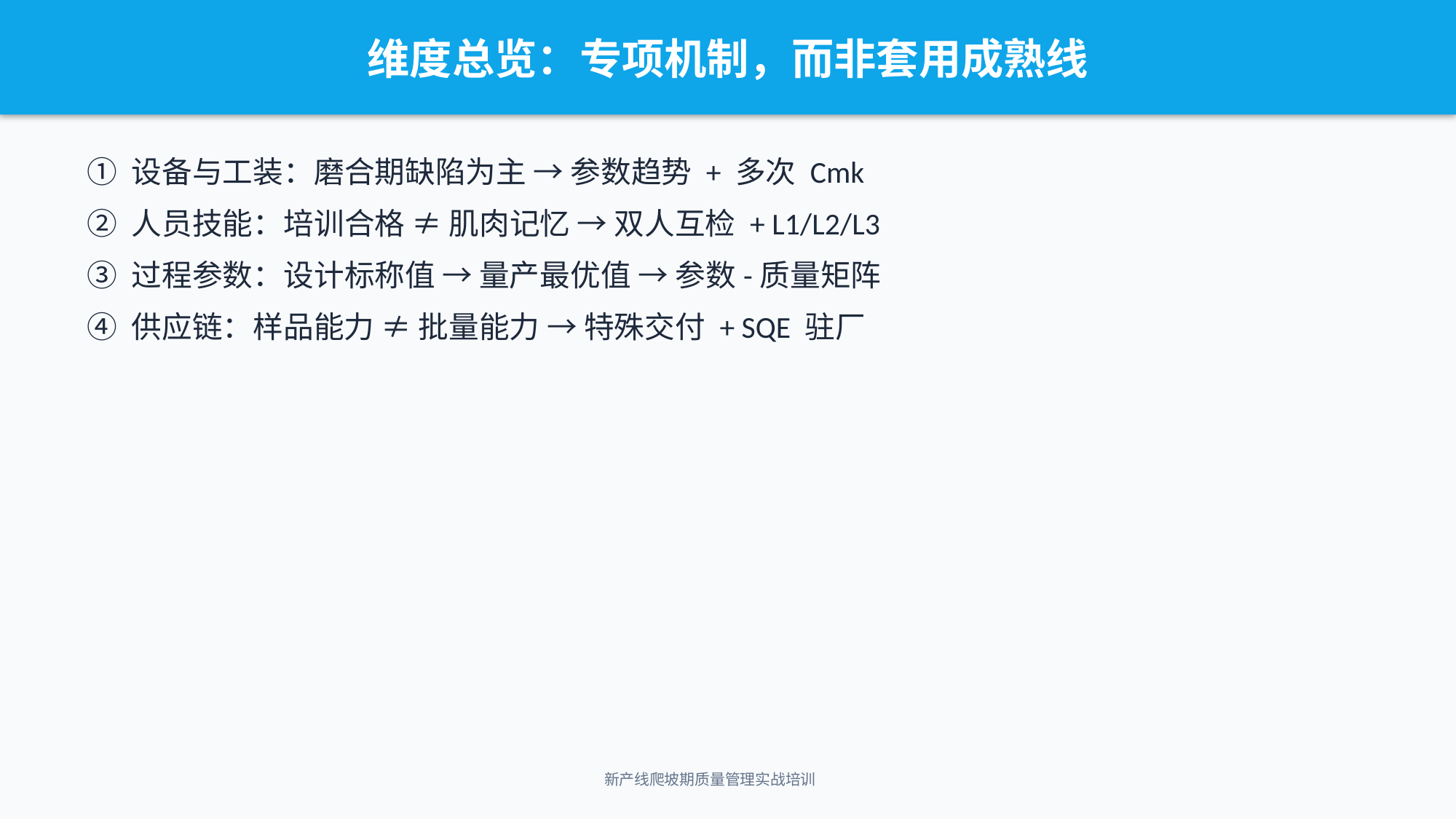

维度总览：专项机制，而非套用成熟线
① 设备与工装：磨合期缺陷为主 → 参数趋势 + 多次 Cmk
② 人员技能：培训合格 ≠ 肌肉记忆 → 双人互检 + L1/L2/L3
③ 过程参数：设计标称值 → 量产最优值 → 参数-质量矩阵
④ 供应链：样品能力 ≠ 批量能力 → 特殊交付 + SQE 驻厂
新产线爬坡期质量管理实战培训